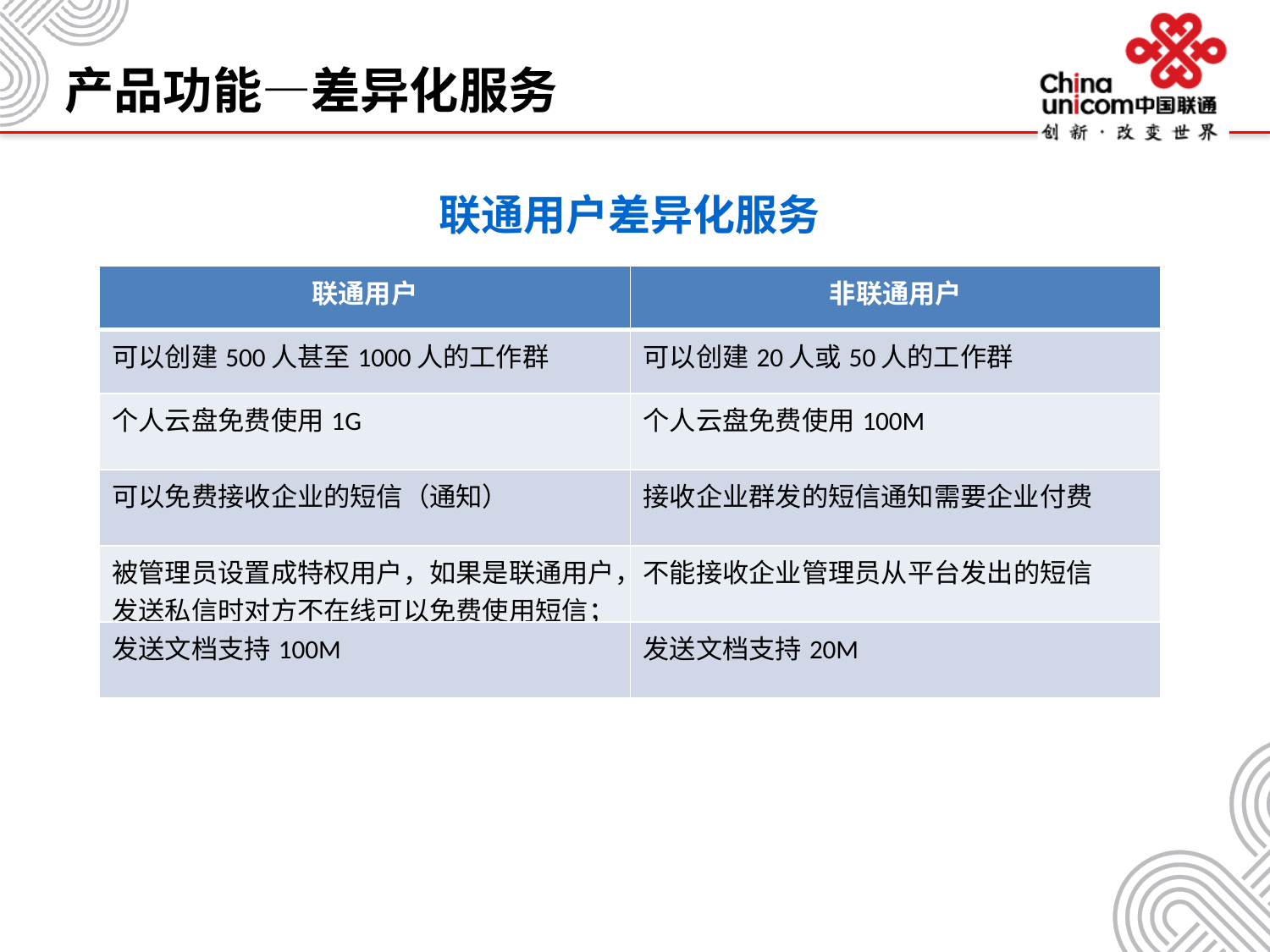

产品功能—差异化服务
联通用户差异化服务
| 联通用户 | 非联通用户 |
| --- | --- |
| 可以创建500人甚至1000人的工作群 | 可以创建20人或50人的工作群 |
| 个人云盘免费使用1G | 个人云盘免费使用100M |
| 可以免费接收企业的短信（通知） | 接收企业群发的短信通知需要企业付费 |
| 被管理员设置成特权用户，如果是联通用户，发送私信时对方不在线可以免费使用短信； | 不能接收企业管理员从平台发出的短信 |
| 发送文档支持100M | 发送文档支持20M |